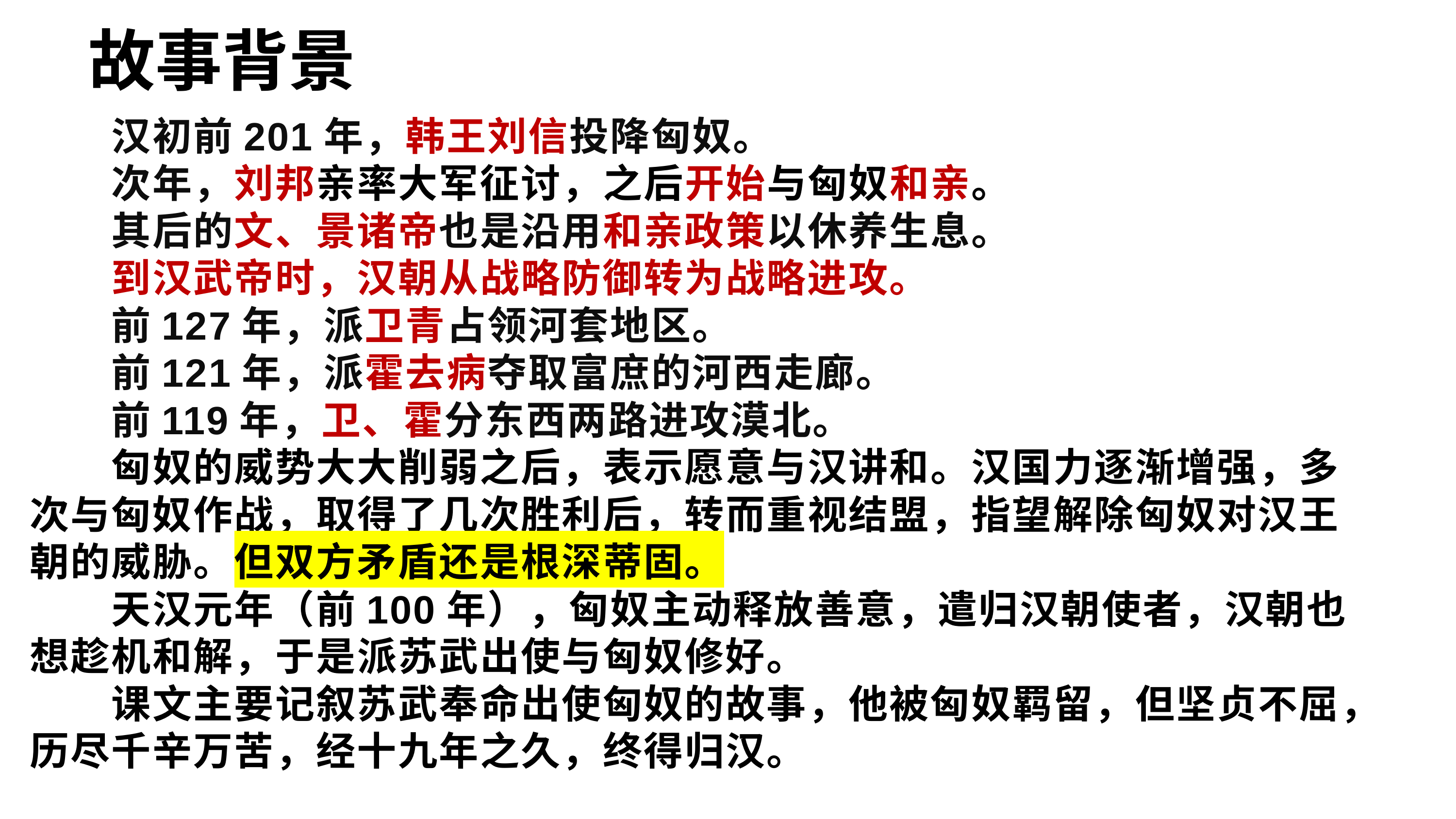

# 故事背景
汉初前201年，韩王刘信投降匈奴。
次年，刘邦亲率大军征讨，之后开始与匈奴和亲。
其后的文、景诸帝也是沿用和亲政策以休养生息。
到汉武帝时，汉朝从战略防御转为战略进攻。
前127年，派卫青占领河套地区。
前121年，派霍去病夺取富庶的河西走廊。
前119年，卫、霍分东西两路进攻漠北。
匈奴的威势大大削弱之后，表示愿意与汉讲和。汉国力逐渐增强，多次与匈奴作战，取得了几次胜利后，转而重视结盟，指望解除匈奴对汉王朝的威胁。但双方矛盾还是根深蒂固。
天汉元年（前100年），匈奴主动释放善意，遣归汉朝使者，汉朝也想趁机和解，于是派苏武出使与匈奴修好。
课文主要记叙苏武奉命出使匈奴的故事，他被匈奴羁留，但坚贞不屈，历尽千辛万苦，经十九年之久，终得归汉。